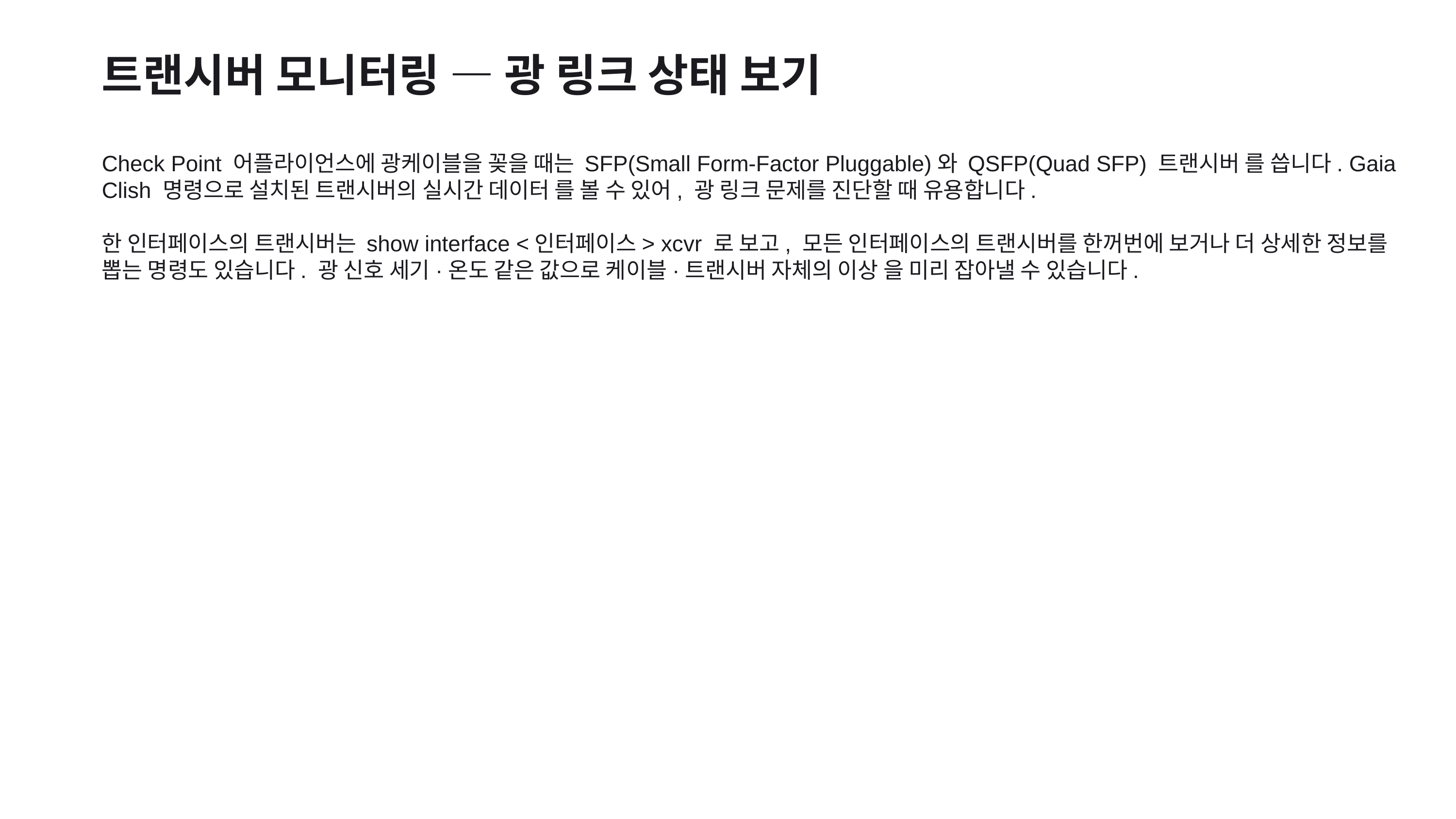

트랜시버 모니터링 — 광 링크 상태 보기
Check Point 어플라이언스에 광케이블을 꽂을 때는 SFP(Small Form-Factor Pluggable)와 QSFP(Quad SFP) 트랜시버 를 씁니다. Gaia Clish 명령으로 설치된 트랜시버의 실시간 데이터 를 볼 수 있어, 광 링크 문제를 진단할 때 유용합니다.

한 인터페이스의 트랜시버는 show interface <인터페이스> xcvr 로 보고, 모든 인터페이스의 트랜시버를 한꺼번에 보거나 더 상세한 정보를 뽑는 명령도 있습니다. 광 신호 세기·온도 같은 값으로 케이블·트랜시버 자체의 이상 을 미리 잡아낼 수 있습니다.